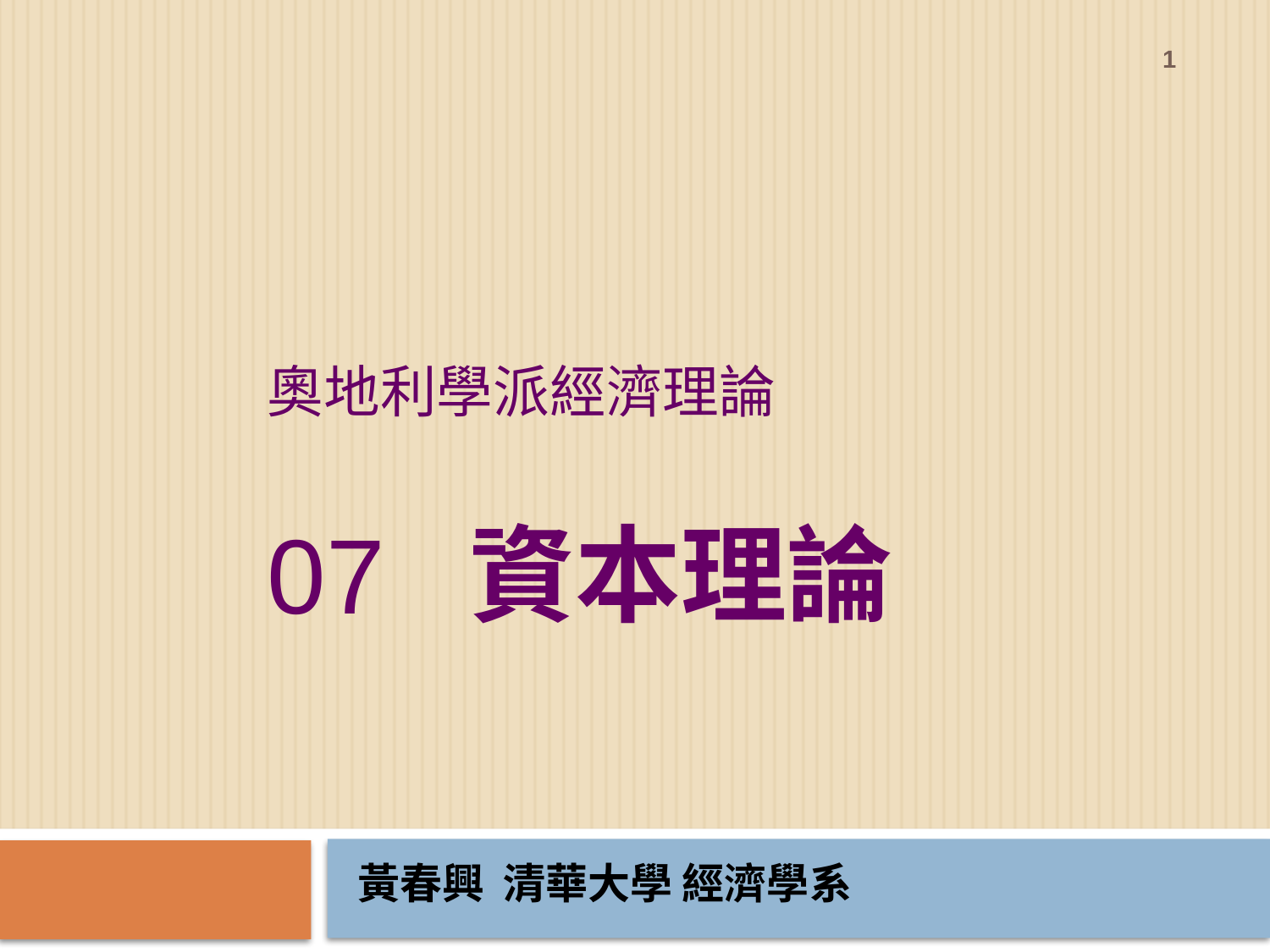

1
# 奧地利學派經濟理論 07  資本理論
黃春興  清華大學 經濟學系